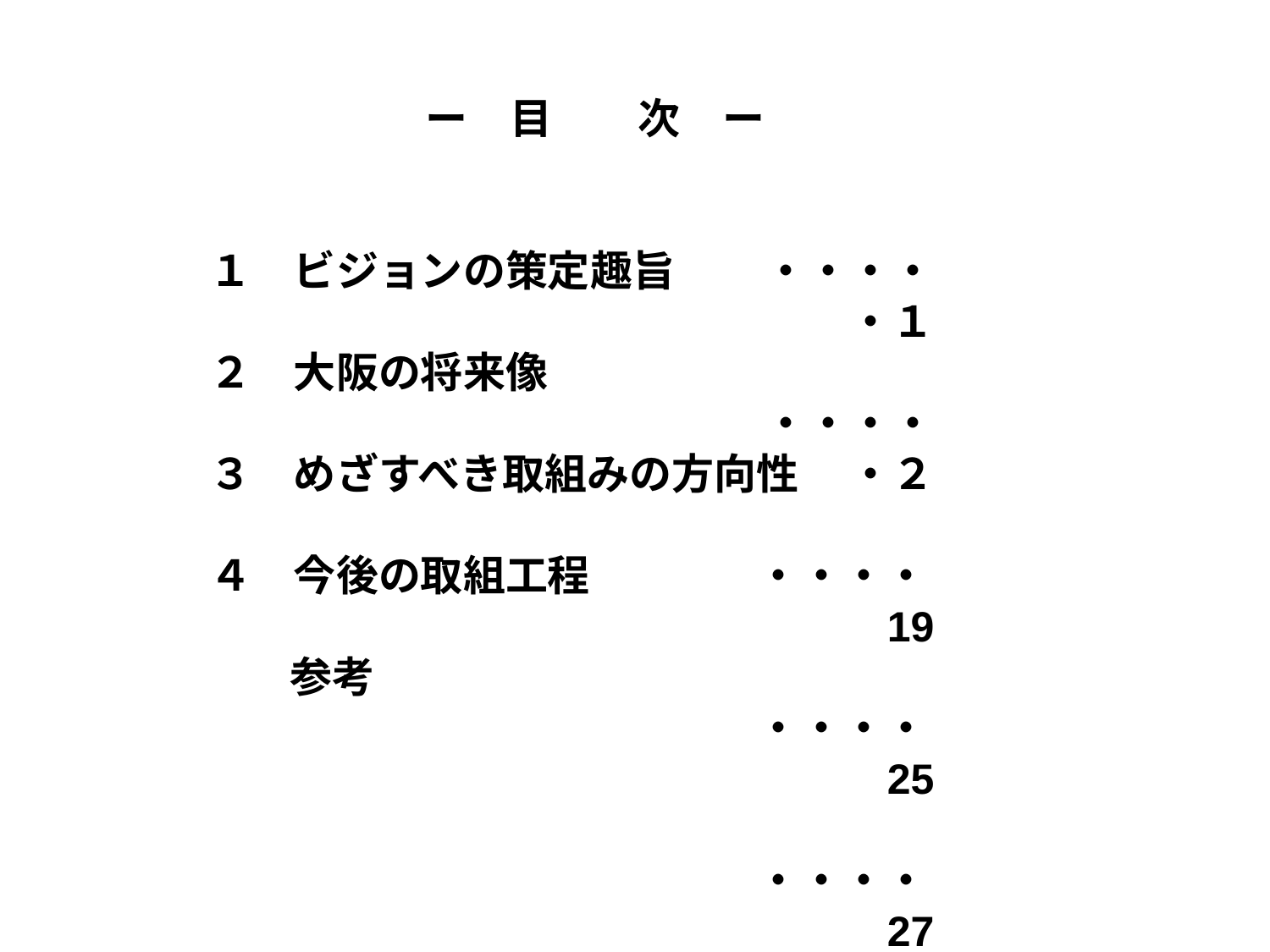

・・・・・１

・・・・・２

・・・・19

・・・・25

・・・・27

ー　目　　次　ー

１　ビジョンの策定趣旨

２　大阪の将来像

３　めざすべき取組みの方向性

４　今後の取組工程

   　参考